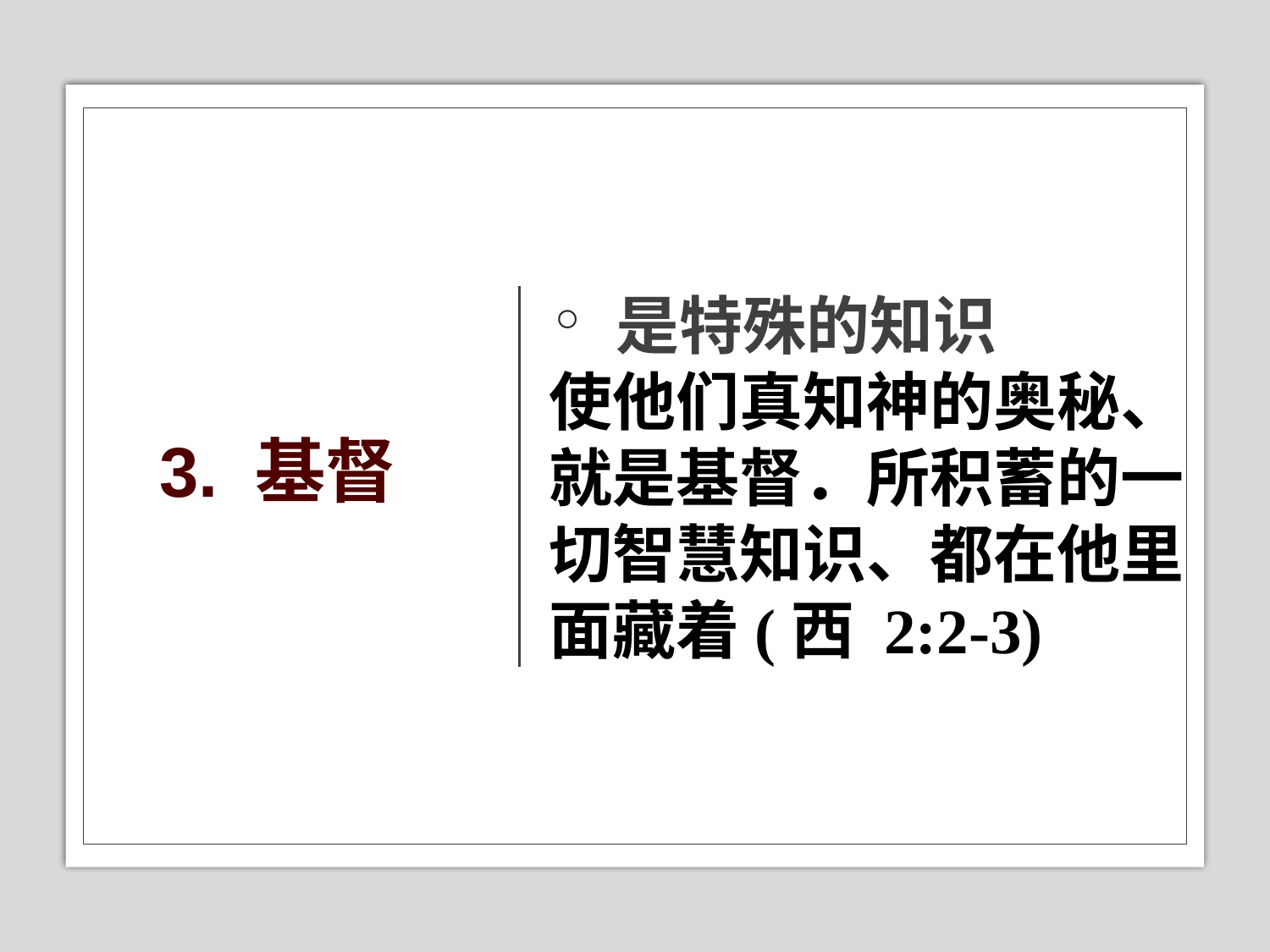

# 3. 基督

 是特殊的知识
使他们真知神的奥秘、就是基督．所积蓄的一切智慧知识、都在他里面藏着(西 2:2-3)